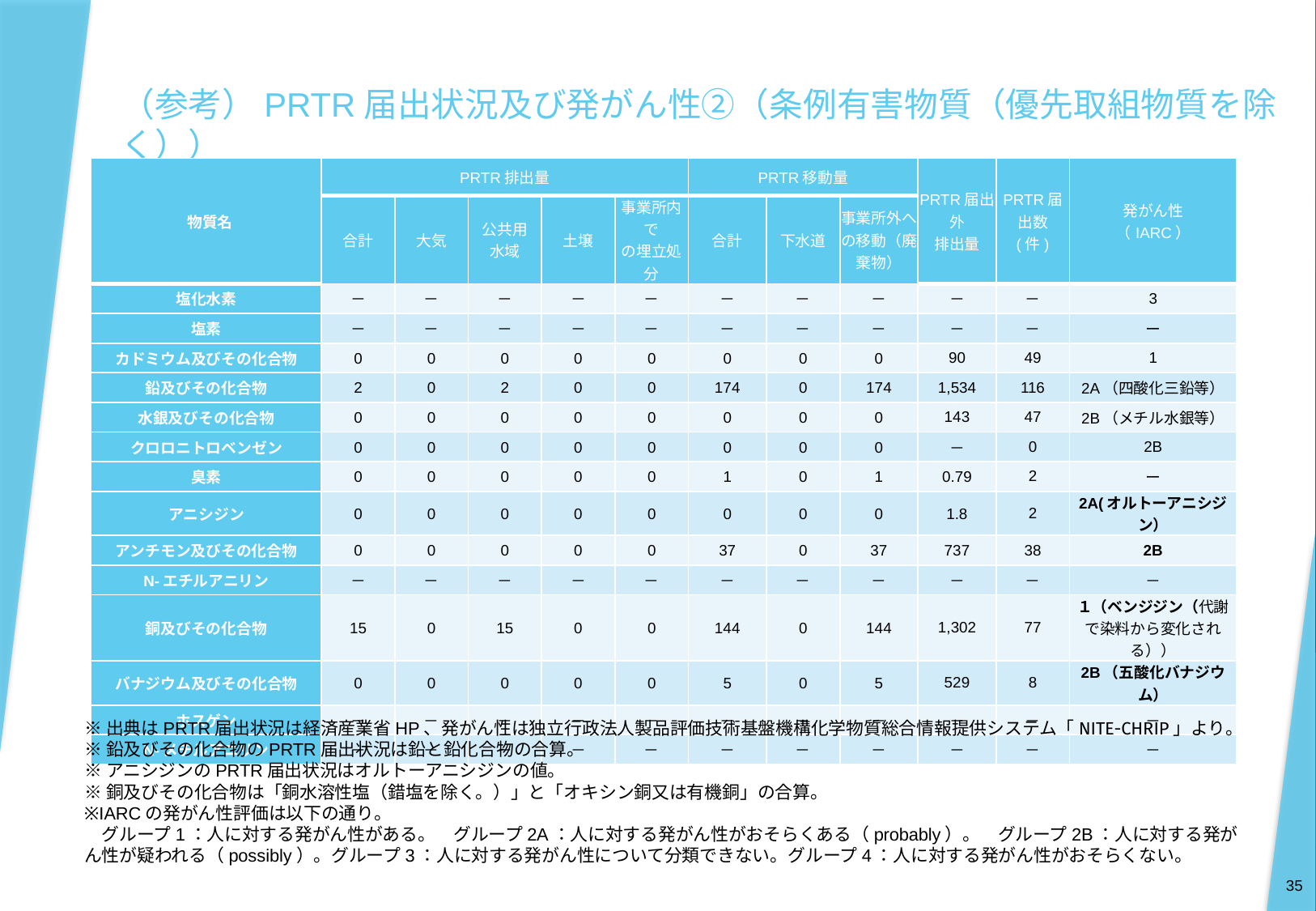

# （参考）PRTR届出状況及び発がん性②（条例有害物質（優先取組物質を除く））
| 物質名 | PRTR排出量 |  |  |  |  | PRTR移動量 |  |  | PRTR届出外 排出量 | PRTR届出数 (件) | 発がん性 （IARC） |
| --- | --- | --- | --- | --- | --- | --- | --- | --- | --- | --- | --- |
|  | 合計 | 大気 | 公共用 水域 | 土壌 | 事業所内で の埋立処分 | 合計 | 下水道 | 事業所外への移動（廃棄物） |  |  |  |
| 塩化水素 | － | － | － | － | － | － | － | － | － | － | 3 |
| 塩素 | － | － | － | － | － | － | － | － | － | － | ー |
| カドミウム及びその化合物 | 0 | 0 | 0 | 0 | 0 | 0 | 0 | 0 | 90 | 49 | 1 |
| 鉛及びその化合物 | 2 | 0 | 2 | 0 | 0 | 174 | 0 | 174 | 1,534 | 116 | 2A（四酸化三鉛等） |
| 水銀及びその化合物 | 0 | 0 | 0 | 0 | 0 | 0 | 0 | 0 | 143 | 47 | 2B（メチル水銀等） |
| クロロニトロベンゼン | 0 | 0 | 0 | 0 | 0 | 0 | 0 | 0 | － | 0 | 2B |
| 臭素 | 0 | 0 | 0 | 0 | 0 | 1 | 0 | 1 | 0.79 | 2 | ー |
| アニシジン | 0 | 0 | 0 | 0 | 0 | 0 | 0 | 0 | 1.8 | 2 | 2A(オルトーアニシジン） |
| アンチモン及びその化合物 | 0 | 0 | 0 | 0 | 0 | 37 | 0 | 37 | 737 | 38 | 2B |
| N-エチルアニリン | － | － | － | － | － | － | － | － | － | － | － |
| 銅及びその化合物 | 15 | 0 | 15 | 0 | 0 | 144 | 0 | 144 | 1,302 | 77 | １（ベンジジン（代謝で染料から変化される）） |
| バナジウム及びその化合物 | 0 | 0 | 0 | 0 | 0 | 5 | 0 | 5 | 529 | 8 | 2B（五酸化バナジウム） |
| ホスゲン | － | － | － | － | － | － | － | － | － | － | － |
| N-メチルアニリン | － | － | － | － | － | － | － | － | － | － | － |

※出典はPRTR届出状況は経済産業省HP、発がん性は独立行政法人製品評価技術基盤機構化学物質総合情報提供システム「NITE-CHRIP」より。
※鉛及びその化合物のPRTR届出状況は鉛と鉛化合物の合算。
※アニシジンのPRTR届出状況はオルトーアニシジンの値。
※銅及びその化合物は「銅水溶性塩（錯塩を除く。）」と「オキシン銅又は有機銅」の合算。
※IARCの発がん性評価は以下の通り。
　グループ1：人に対する発がん性がある。　グループ2A：人に対する発がん性がおそらくある（probably）。　グループ2B：人に対する発がん性が疑われる（possibly）。グループ3：人に対する発がん性について分類できない。グループ4：人に対する発がん性がおそらくない。
35